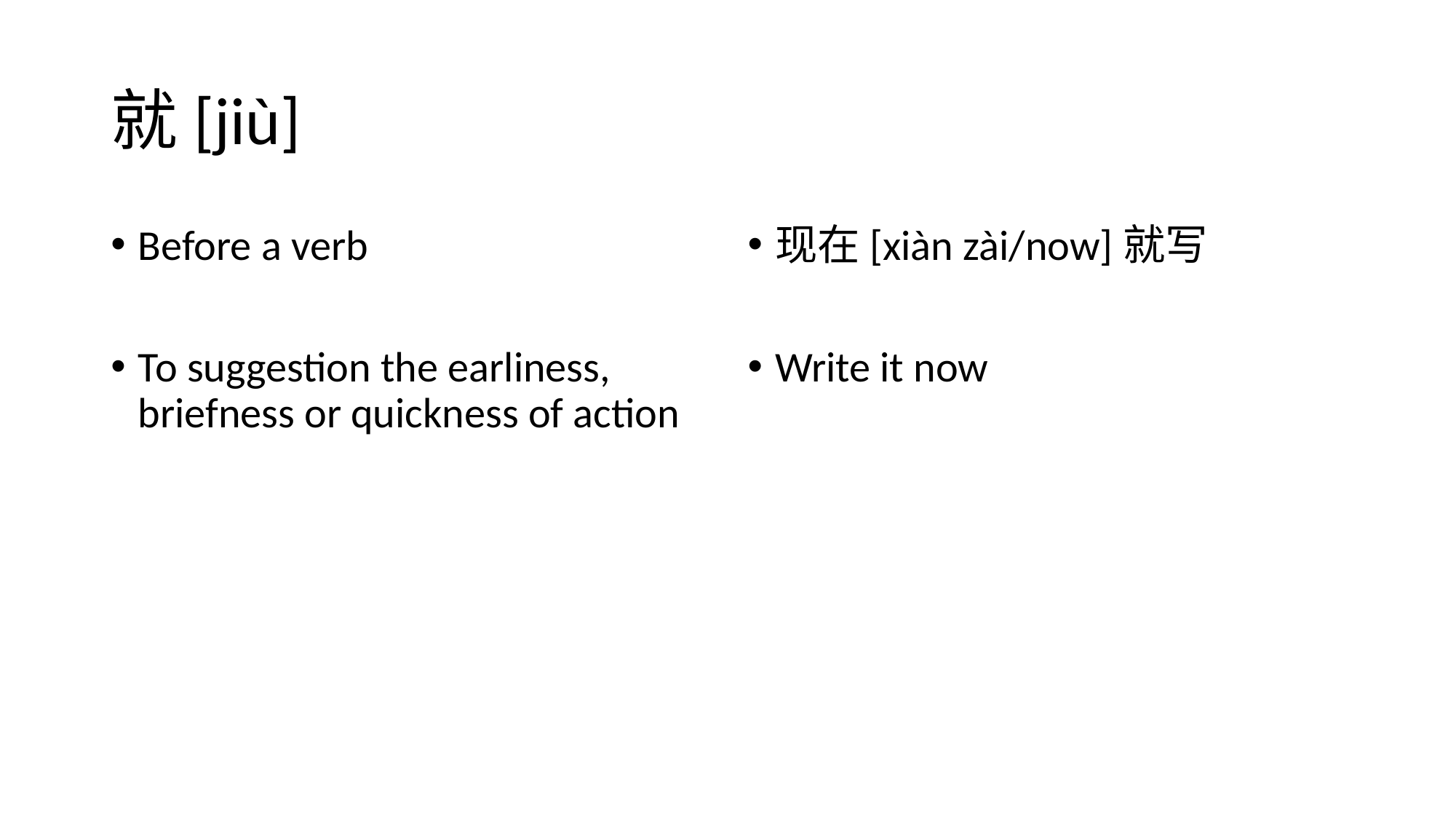

# 就[jiù]
Before a verb

To suggestion the earliness, briefness or quickness of action
现在[xiàn zài/now]就写

Write it now